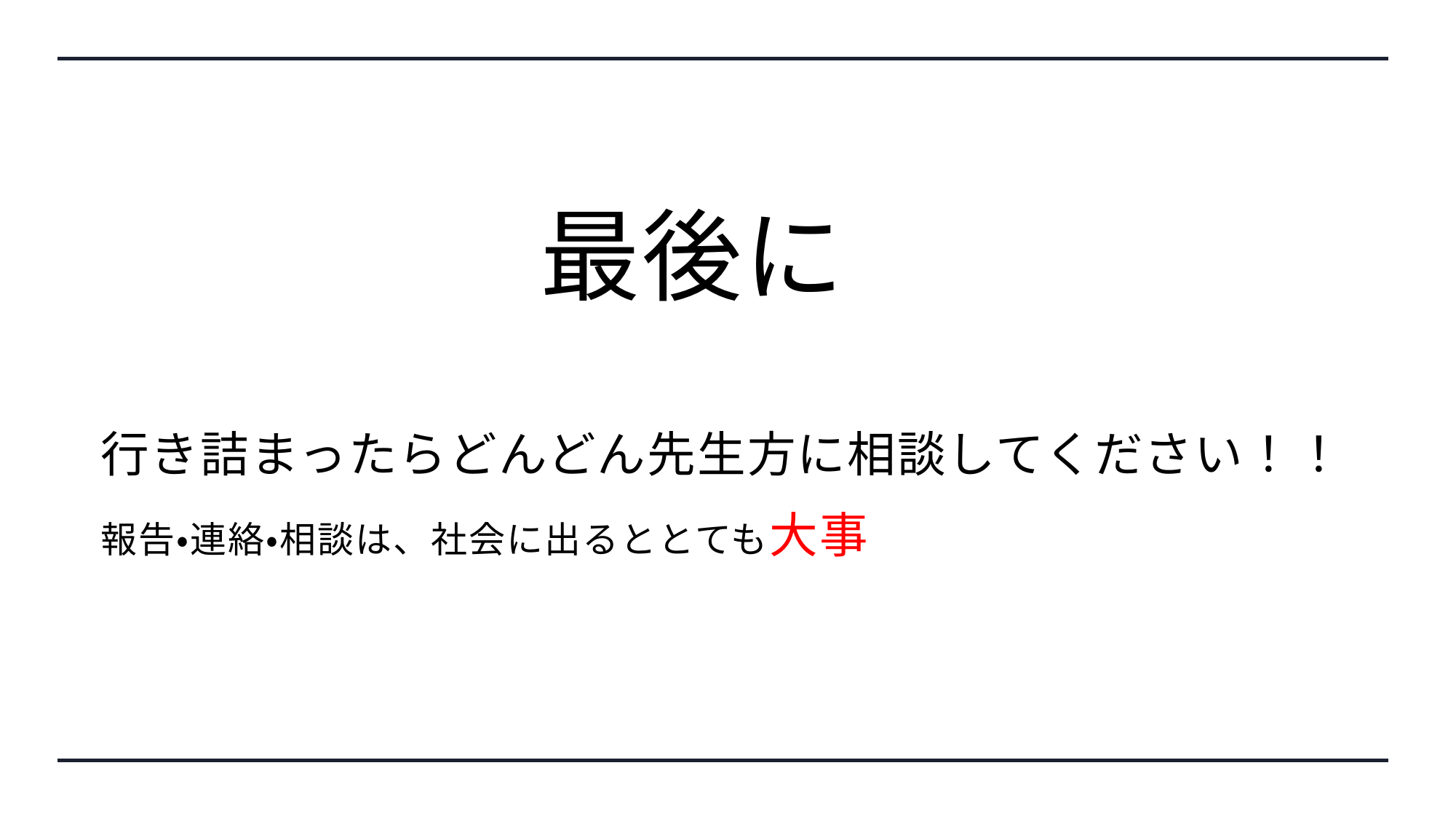

# 最後に
行き詰まったらどんどん先生方に相談してください！！
報告・連絡・相談は、社会に出るととても大事